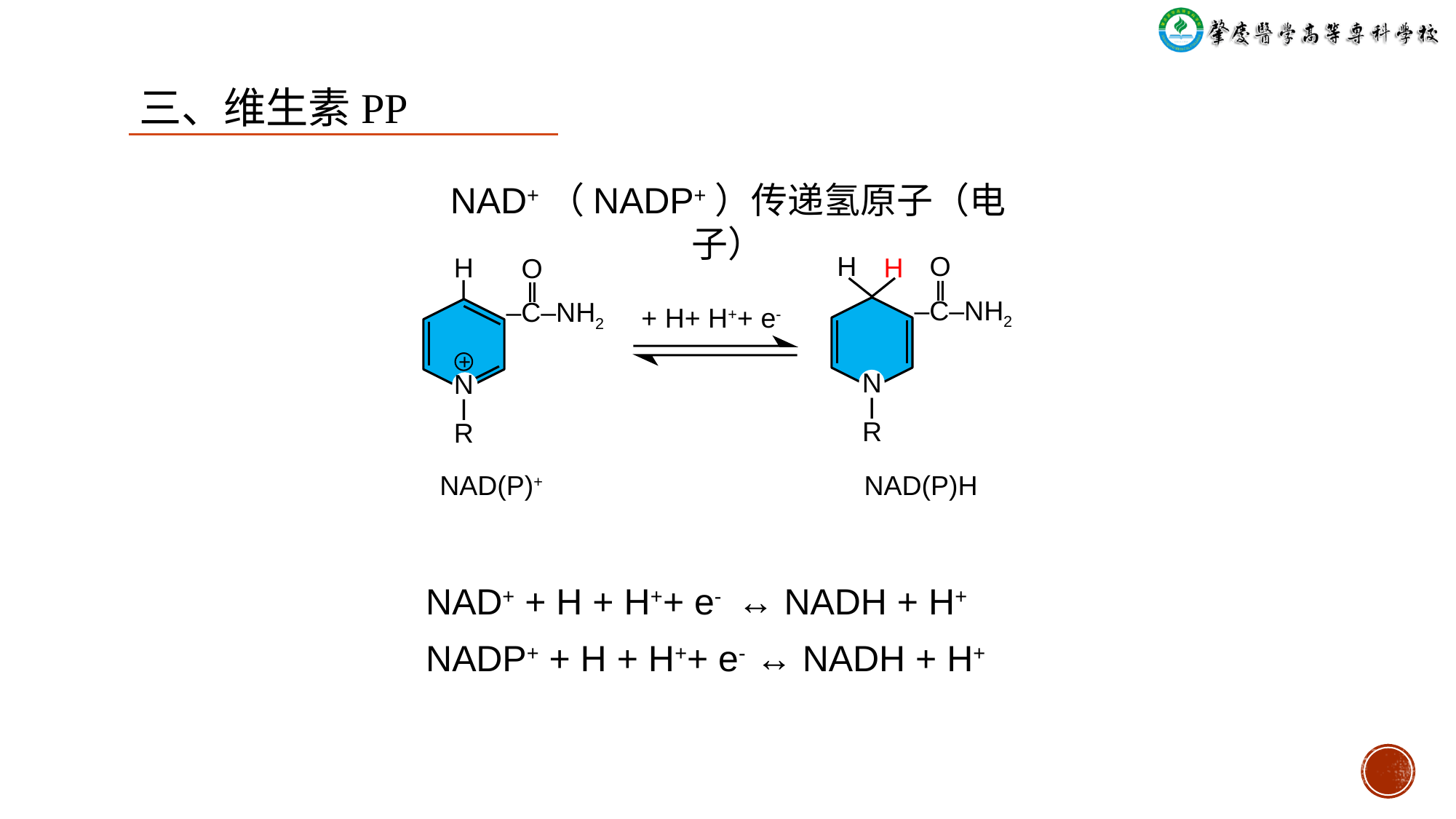

三、维生素PP
NAD+（NADP+）传递氢原子（电子）
  O
   ǁ
‒C‒NH2
H
  O
   ǁ
‒C‒NH2
H
ǀ

+

N
ⅼ
R
H
+ H+ H++ e-

N
ⅼ
R
NAD(P)+
NAD(P)H
NAD+ + H + H++ e-  ↔ NADH + H+
NADP+ + H + H++ e- ↔ NADH + H+